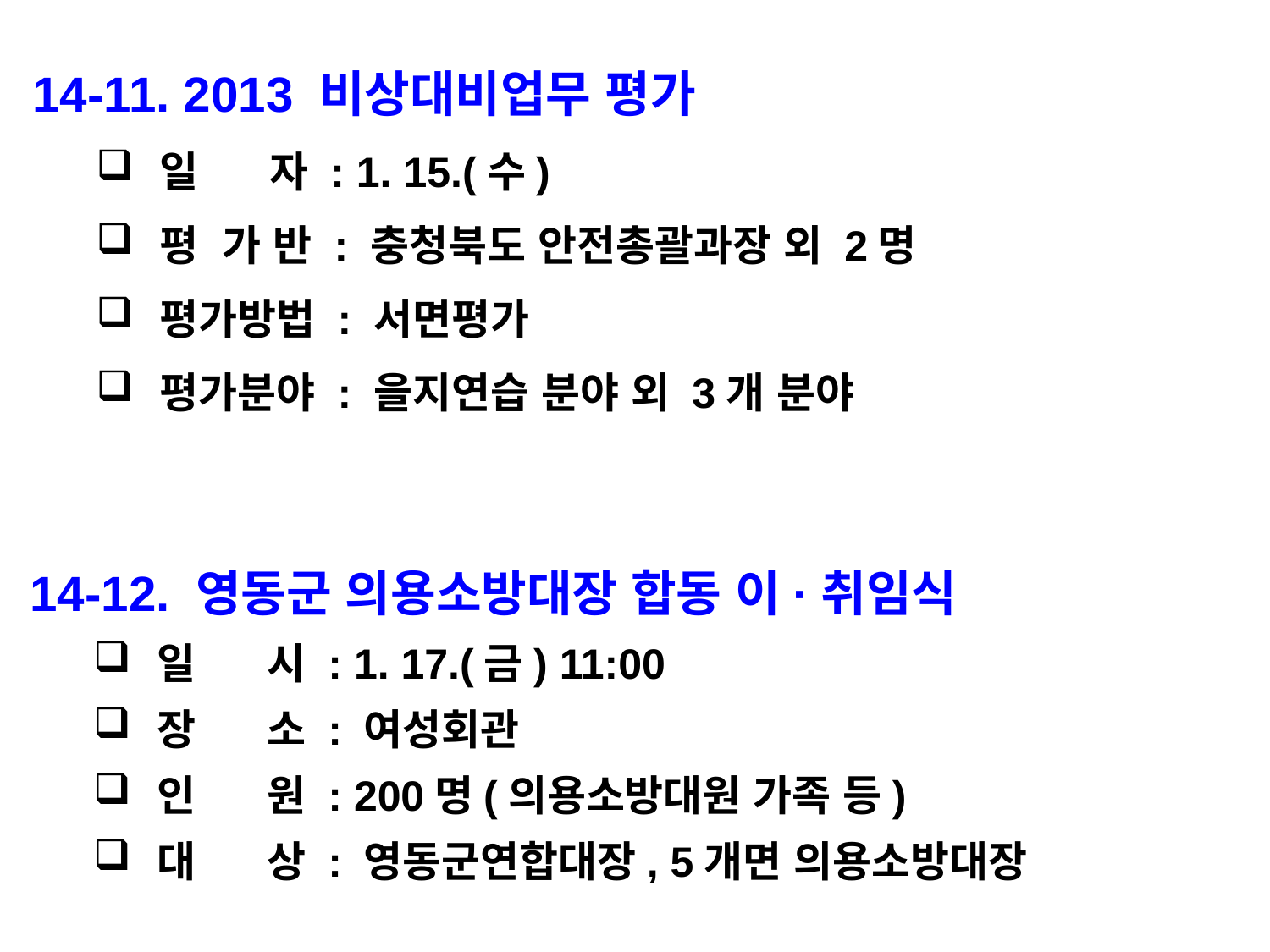

14-11. 2013 비상대비업무 평가
일      자 : 1. 15.(수)
평  가 반 : 충청북도 안전총괄과장 외 2명
평가방법 : 서면평가
평가분야 : 을지연습 분야 외 3개 분야

14-12. 영동군 의용소방대장 합동 이·취임식
일      시 : 1. 17.(금) 11:00
장      소 : 여성회관
인      원 : 200명(의용소방대원 가족 등)
대      상 : 영동군연합대장, 5개면 의용소방대장